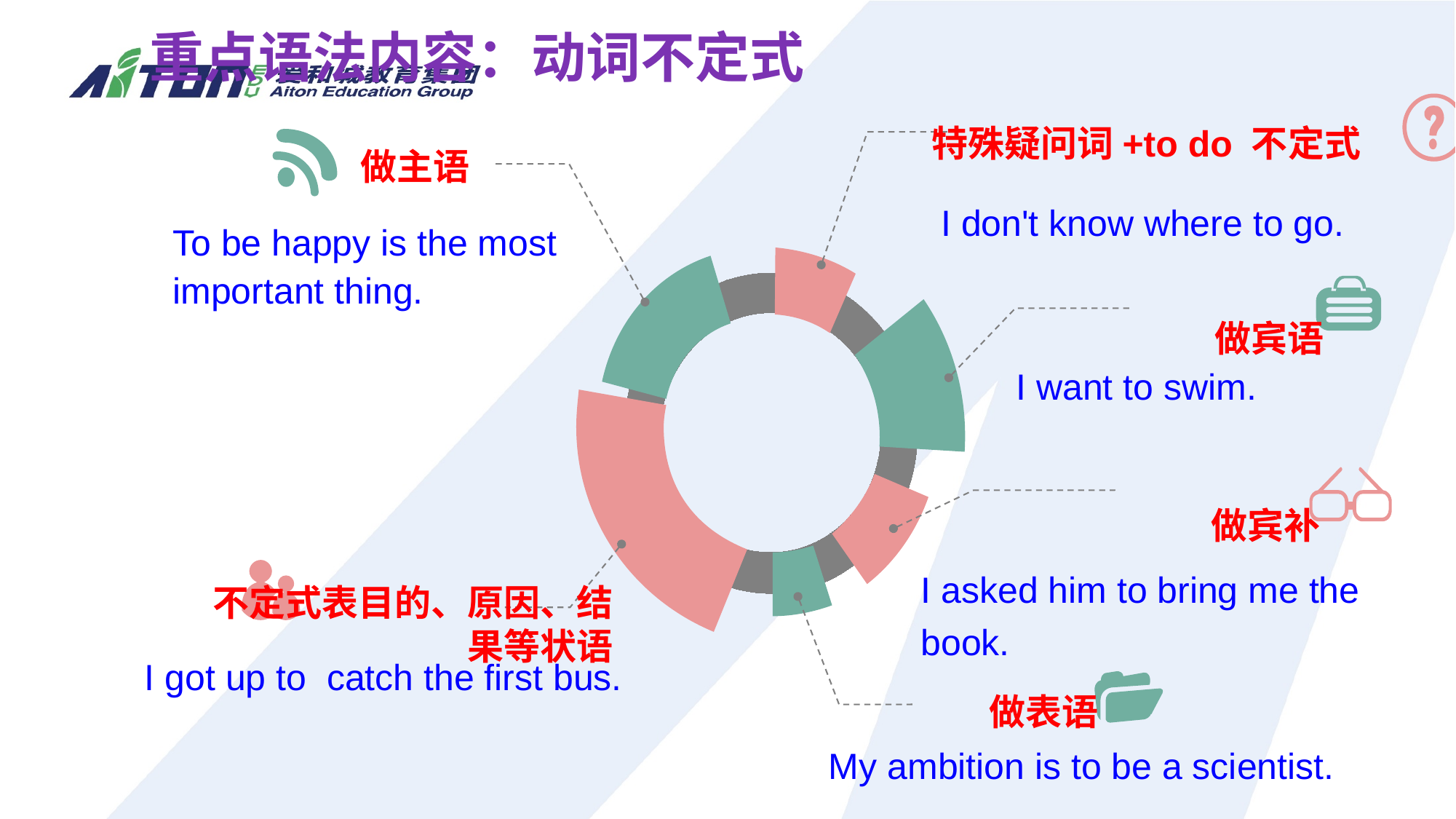

重点语法内容：动词不定式

特殊疑问词+to do 不定式
做主语
I don't know where to go.
To be happy is the most important thing.
做宾语
I want to swim.
做宾补
I asked him to bring me the book.
不定式表目的、原因、结果等状语
I got up to  catch the first bus.
做表语
My ambition is to be a scientist.